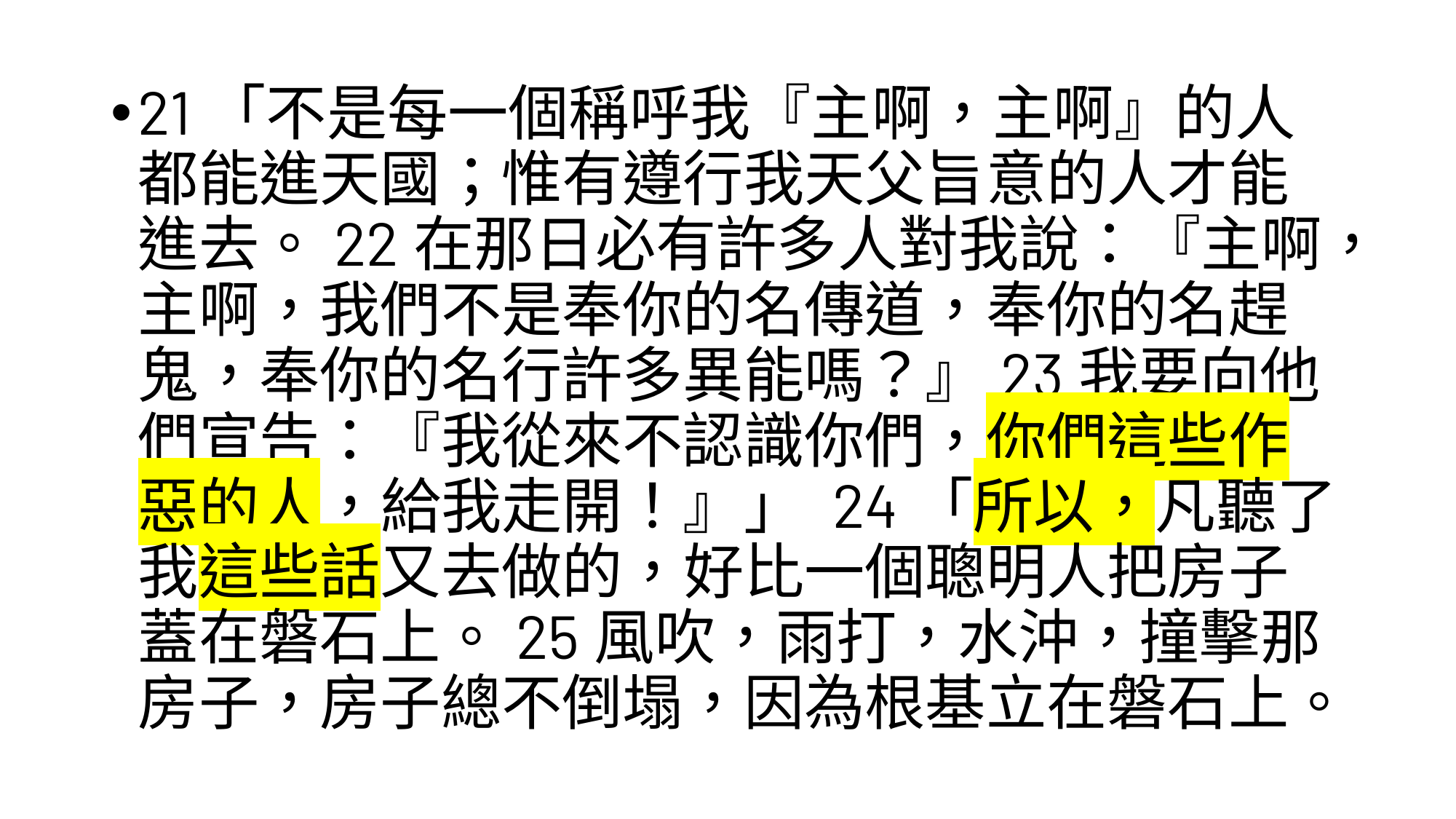

21「不是每一個稱呼我『主啊，主啊』的人都能進天國；惟有遵行我天父旨意的人才能進去。22在那日必有許多人對我說：『主啊，主啊，我們不是奉你的名傳道，奉你的名趕鬼，奉你的名行許多異能嗎？』23我要向他們宣告：『我從來不認識你們，你們這些作惡的人，給我走開！』」 24「所以，凡聽了我這些話又去做的，好比一個聰明人把房子蓋在磐石上。25風吹，雨打，水沖，撞擊那房子，房子總不倒塌，因為根基立在磐石上。